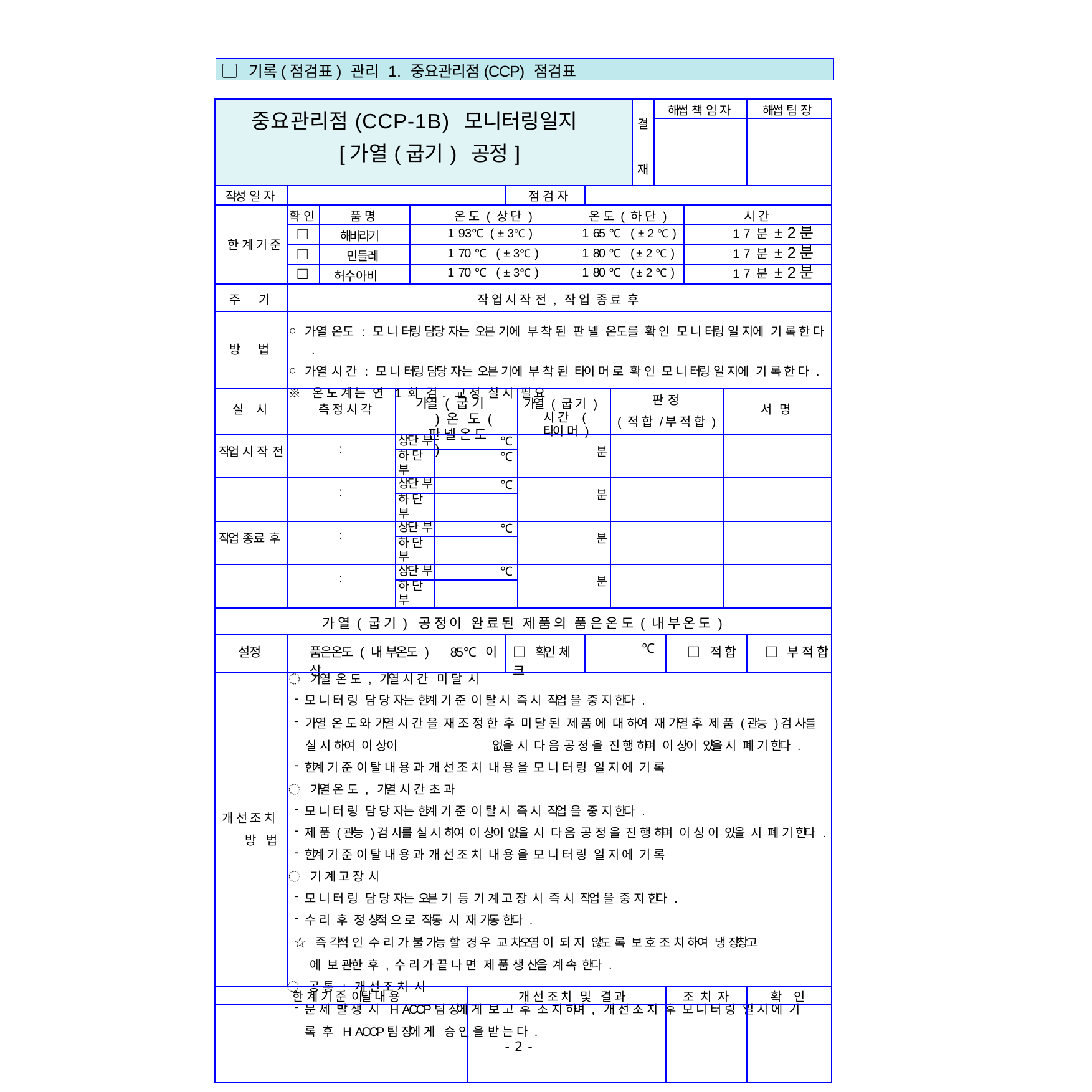

▢ 기록(점검표) 관리 1. 중요관리점(CCP) 점검표
| 중요관리점(CCP-1B) 모니터링일지 [가열(굽기) 공정] |  |  |  |  |  |  |  |  |  |  |  | 결 재 | 해썹 책 임 자 |  |  |  | 해썹 팀 장 |
| --- | --- | --- | --- | --- | --- | --- | --- | --- | --- | --- | --- | --- | --- | --- | --- | --- | --- |
|  |  |  |  |  |  |  |  |  |  |  |  |  |  |  |  |  |  |
| 작성 일 자 |  |  |  |  |  |  | 점 검 자 |  |  |  |  |  |  |  |  |  |  |
| 한 계 기 준 | 확 인 | 품 명 |  | 온 도 ( 상 단 ) |  |  |  |  | 온 도 ( 하 단 ) |  |  |  |  |  | 시 간 |  |  |
|  | □ | 해바라기 |  | 1 93℃ ( ± 3℃ ) |  |  |  |  | 1 65 ℃ ( ± 2 ℃ ) |  |  |  |  |  | 1 7 분 ± 2분 |  |  |
|  | □ | 민들레 |  | 1 70 ℃ ( ± 3℃ ) |  |  |  |  | 1 80 ℃ ( ± 2 ℃ ) |  |  |  |  |  | 1 7 분 ± 2분 |  |  |
|  | □ | 허수아비 |  | 1 70 ℃ ( ± 3℃ ) |  |  |  |  | 1 80 ℃ ( ± 2 ℃ ) |  |  |  |  |  | 1 7 분 ± 2분 |  |  |
| 주 기 | 작 업 시 작 전 , 작 업 종 료 후 |  |  |  |  |  |  |  |  |  |  |  |  |  |  |  |  |
| 방 법 | 가열 온도 : 모 니 터링 담당 자는 오븐 기에 부 착 된 판 넬 온도를 확 인 모 니 터링 일 지에 기 록 한 다 . 가열 시 간 : 모 니 터링 담당 자는 오븐 기에 부 착 된 타이 머 로 확 인 모 니 터링 일 지에 기 록 한 다 . ※ 온 도 계 는 연 1 회 검 ․ 교 정 실 시 필 요 |  |  |  |  |  |  |  |  |  |  |  |  |  |  |  |  |
| 실 시 | 측 정 시 각 |  | 가열 ( 굽 기 ) 온 도 ( 판 넬 온 도 ) |  |  |  |  | 가열 ( 굽 기 ) 시 간 ( 타이 머 ) |  |  | 판 정 ( 적 합 /부 적 합 ) |  |  |  |  | 서 명 |  |
| 작업 시 작 전 | : |  | 상단 부 |  | ℃ |  |  | 분 |  |  |  |  |  |  |  |  |  |
|  |  |  | 하 단 부 |  | ℃ |  |  |  |  |  |  |  |  |  |  |  |  |
|  | : |  | 상단 부 |  | ℃ |  |  | 분 |  |  |  |  |  |  |  |  |  |
|  |  |  | 하 단 부 |  |  |  |  |  |  |  |  |  |  |  |  |  |  |
| 작업 종료 후 | : |  | 상단 부 |  | ℃ |  |  | 분 |  |  |  |  |  |  |  |  |  |
|  |  |  | 하 단 부 |  |  |  |  |  |  |  |  |  |  |  |  |  |  |
|  | : |  | 상단 부 |  | ℃ |  |  | 분 |  |  |  |  |  |  |  |  |  |
|  |  |  | 하 단 부 |  |  |  |  |  |  |  |  |  |  |  |  |  |  |
| 가 열 ( 굽 기 ) 공 정 이 완 료 된 제 품 의 품 은 온 도 ( 내 부 온 도 ) |  |  |  |  |  |  |  |  |  |  |  |  |  |  |  |  |  |
| 설정 | 품은온도 ( 내 부온도 ) 85℃ 이 상 |  |  |  |  |  | □ 확인 체 크 |  |  | ℃ |  |  |  | □ 적 합 |  |  | □ 부 적 합 |
| 개 선 조 치 방 법 | ◌ 가열 온 도 , 가열 시 간 미 달 시 모 니 터 링 담 당 자는 한계 기 준 이 탈 시 즉 시 작업 을 중 지 한다 . 가열 온 도 와 가열 시 간 을 재 조 정 한 후 미 달 된 제 품 에 대 하여 재 가열 후 제 품 (관능 )검 사를 실 시 하여 이 상이 없을 시 다 음 공 정 을 진 행 하며 이 상이 있을 시 폐 기 한다 . 한계 기 준 이 탈 내 용 과 개 선 조 치 내 용 을 모 니 터 링 일 지 에 기 록 ◌ 가열 온 도 , 가열 시 간 초 과 모 니 터 링 담 당 자는 한계 기 준 이 탈 시 즉 시 작업 을 중 지 한다 . 제 품 (관능 )검 사를 실 시 하여 이 상이 없을 시 다 음 공 정 을 진 행 하며 이 싱 이 있을 시 폐 기 한다 . 한계 기 준 이 탈 내 용 과 개 선 조 치 내 용 을 모 니 터 링 일 지 에 기 록 ◌ 기 계 고 장 시 모 니 터 링 담 당 자는 오븐 기 등 기 계 고 장 시 즉 시 작업 을 중 지 한다 . 수 리 후 정 상적 으 로 작동 시 재 가동 한다 . ☆ 즉 각적 인 수 리 가 불 가능 할 경 우 교 차오염 이 되 지 않도 록 보 호 조 치 하여 냉 장창고 에 보 관한 후 , 수 리 가 끝 나 면 제 품 생 산을 계 속 한다 . ◌ 공 통 : 개 선 조 치 시 문 제 발 생 시 H ACCP팀 장에 게 보 고 후 조 치 하며 , 개 선 조 치 후 모 니 터 링 일 지 에 기 록 후 H ACCP팀 장에 게 승 인 을 받 는 다 . |  |  |  |  |  |  |  |  |  |  |  |  |  |  |  |  |
| 한 계 기 준 이탈 내 용 |  |  |  |  |  | 개 선 조 치 및 결 과 |  |  |  |  |  |  |  | 조 치 자 |  |  | 확 인 |
|  |  |  |  |  |  |  |  |  |  |  |  |  |  |  |  |  |  |
- 2 -